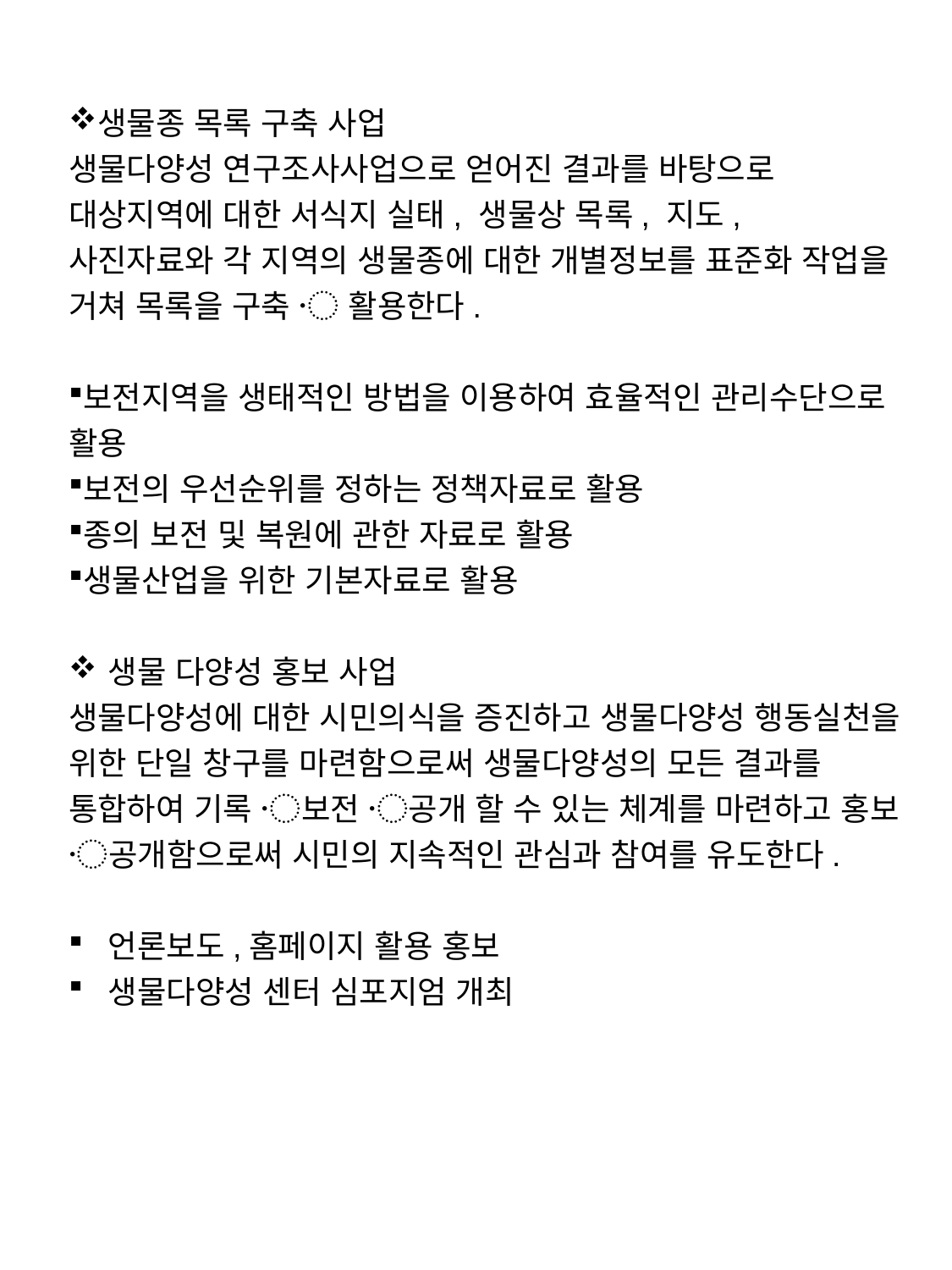

생물종 목록 구축 사업
생물다양성 연구조사사업으로 얻어진 결과를 바탕으로 대상지역에 대한 서식지 실태, 생물상 목록, 지도, 사진자료와 각 지역의 생물종에 대한 개별정보를 표준화 작업을 거쳐 목록을 구축 〮 활용한다.

보전지역을 생태적인 방법을 이용하여 효율적인 관리수단으로 활용
보전의 우선순위를 정하는 정책자료로 활용
종의 보전 및 복원에 관한 자료로 활용
생물산업을 위한 기본자료로 활용

생물 다양성 홍보 사업
생물다양성에 대한 시민의식을 증진하고 생물다양성 행동실천을 위한 단일 창구를 마련함으로써 생물다양성의 모든 결과를 통합하여 기록 〮보전 〮공개 할 수 있는 체계를 마련하고 홍보 〮공개함으로써 시민의 지속적인 관심과 참여를 유도한다.

언론보도,홈페이지 활용 홍보
생물다양성 센터 심포지엄 개최